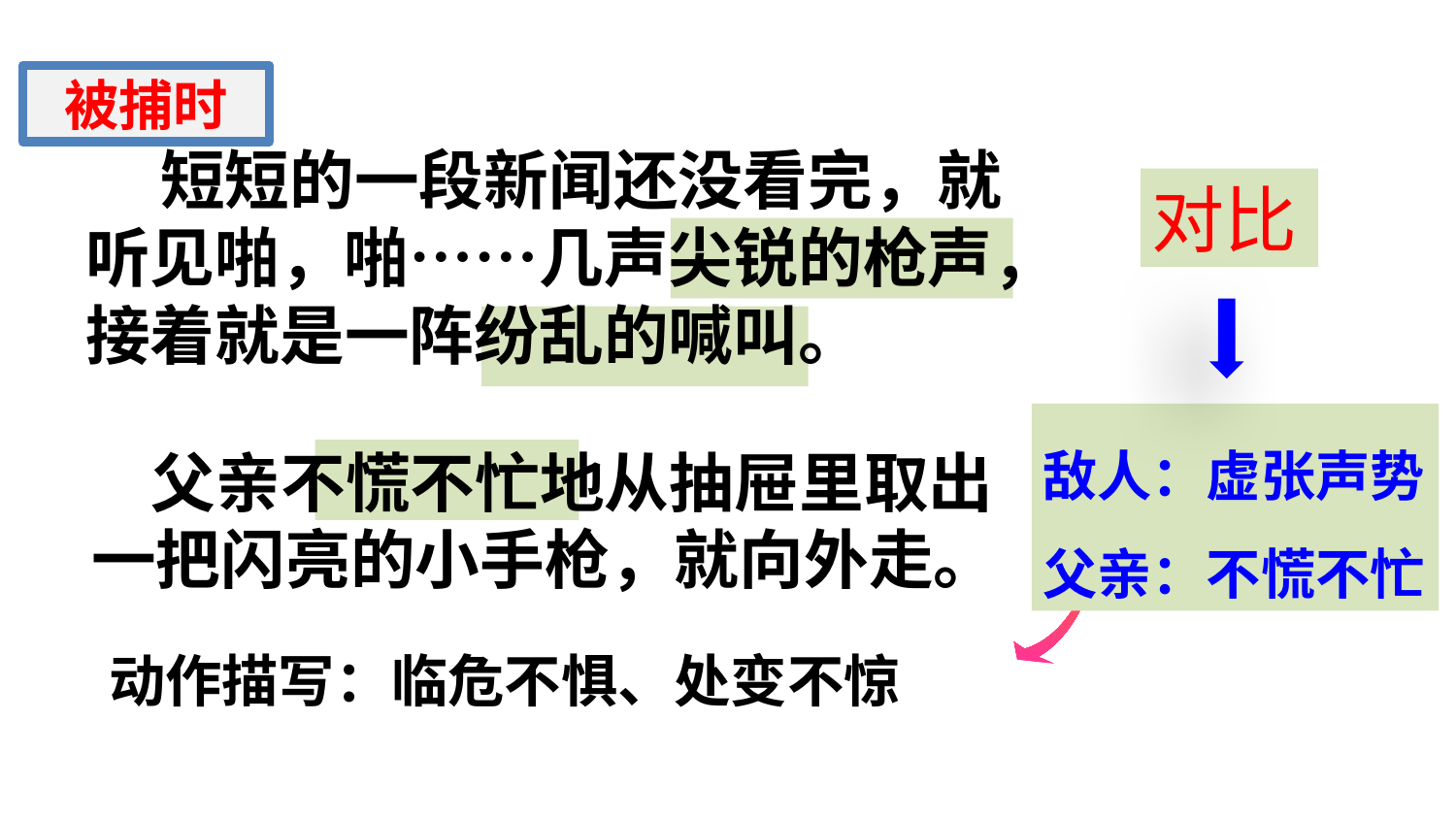

被捕时
    短短的一段新闻还没看完，就听见啪，啪……几声尖锐的枪声，接着就是一阵纷乱的喊叫。
对比

敌人：虚张声势
父亲：不慌不忙
   父亲不慌不忙地从抽屉里取出一把闪亮的小手枪，就向外走。

动作描写：临危不惧、处变不惊